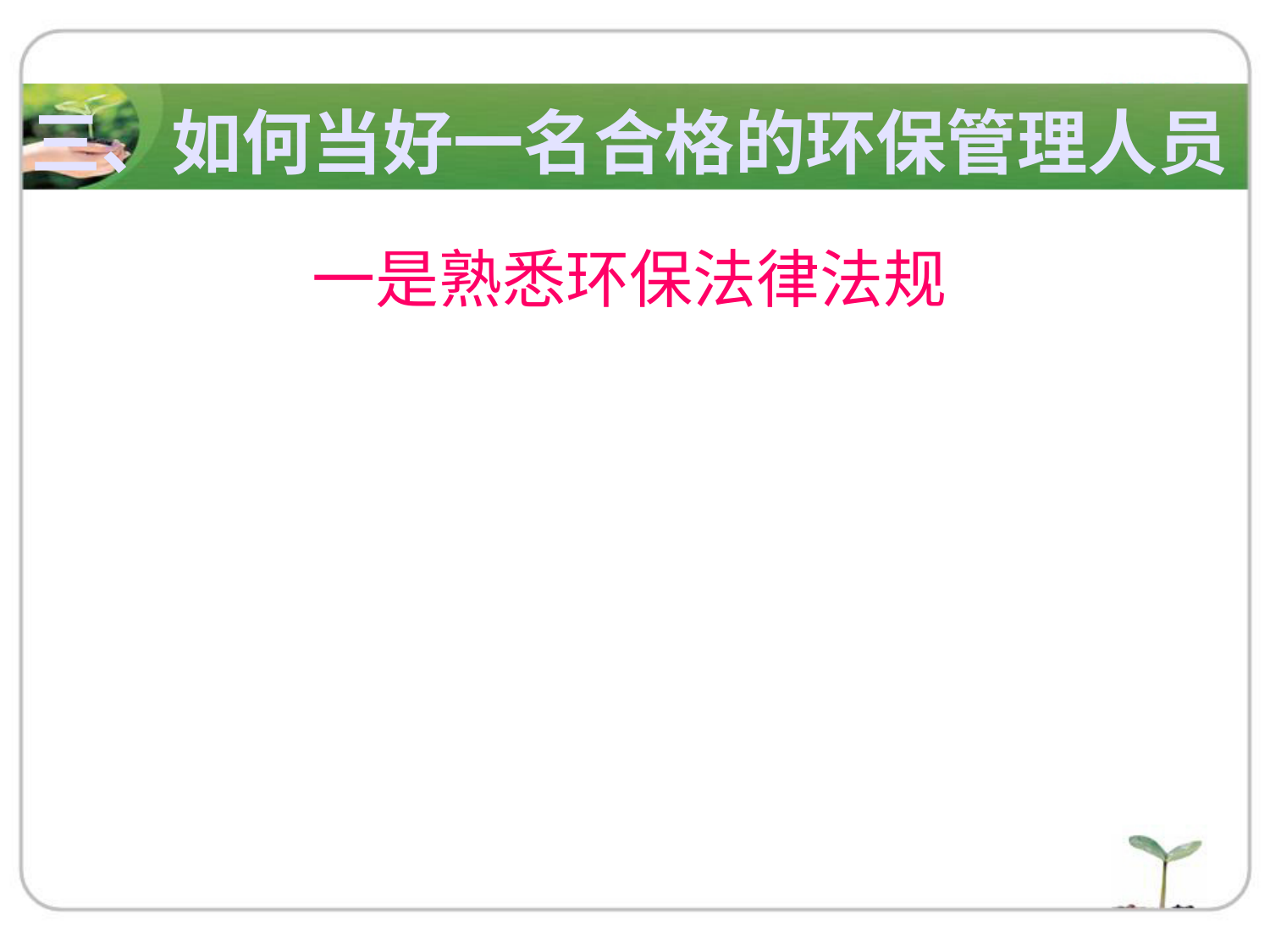

三、如何当好一名合格的环保管理人员
一是熟悉环保法律法规
       要成为一位优秀的环境保护管理人员，必须具备的一个基本素质，就是熟悉环保法律、法规有关重要条款。具体环保管理人员不懂法，是无法履行好自己的职能的。
环境保护法律内容丰富、分散，其中环境基本法1项，是《环境保护法》。其他为污染防治法，主要是《水污染防治法》、《大气污染防治法》、《环境噪声污染防治法》、《固体废物污染环境防治法》、《环境影响评价法》、 《建设项目管理条例》 、《重庆市环境保护条例》。